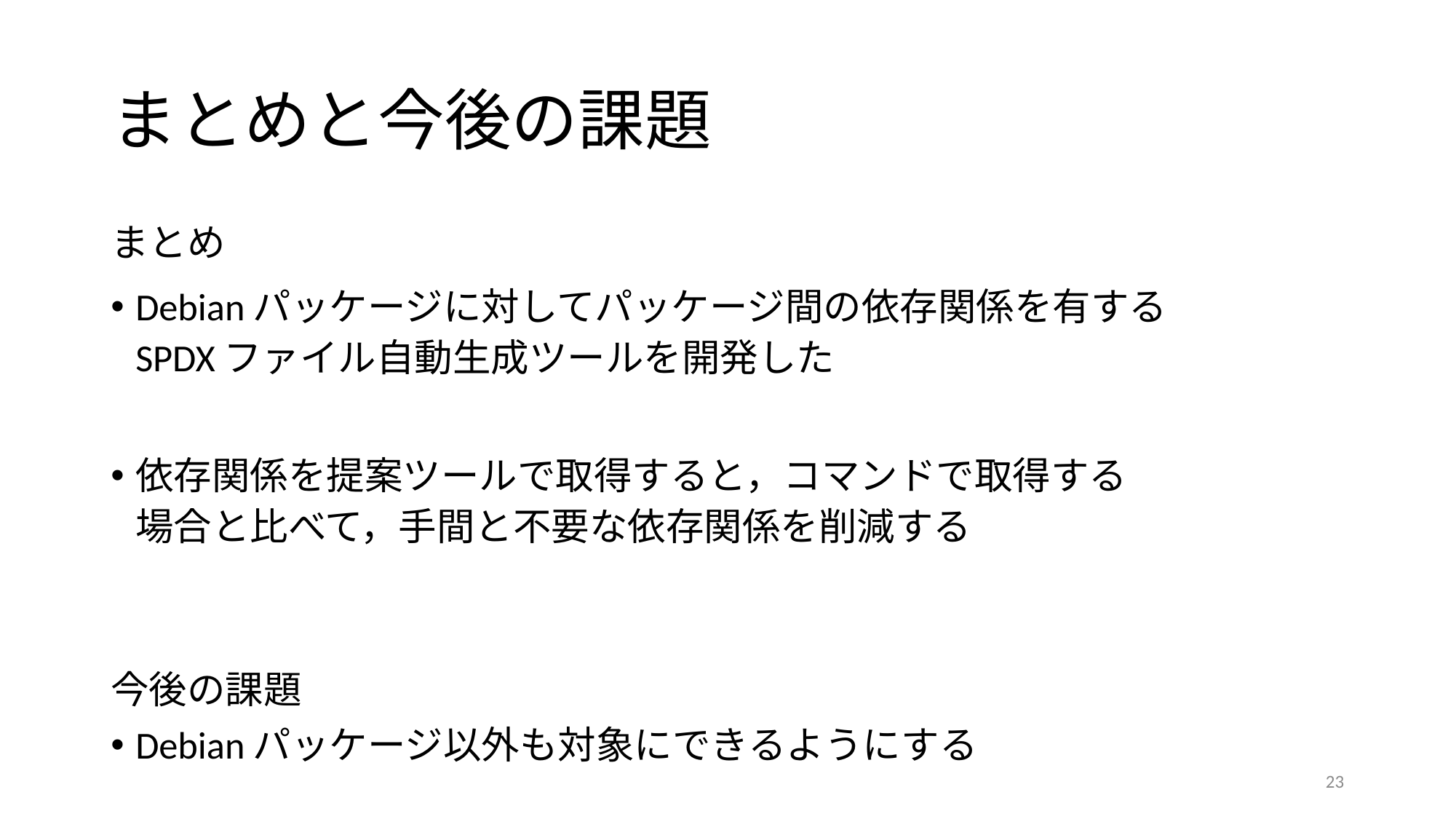

# まとめと今後の課題
まとめ
Debianパッケージに対してパッケージ間の依存関係を有する
SPDXファイル自動生成ツールを開発した

依存関係を提案ツールで取得すると，コマンドで取得する
場合と比べて，手間と不要な依存関係を削減する

今後の課題
Debianパッケージ以外も対象にできるようにする
23